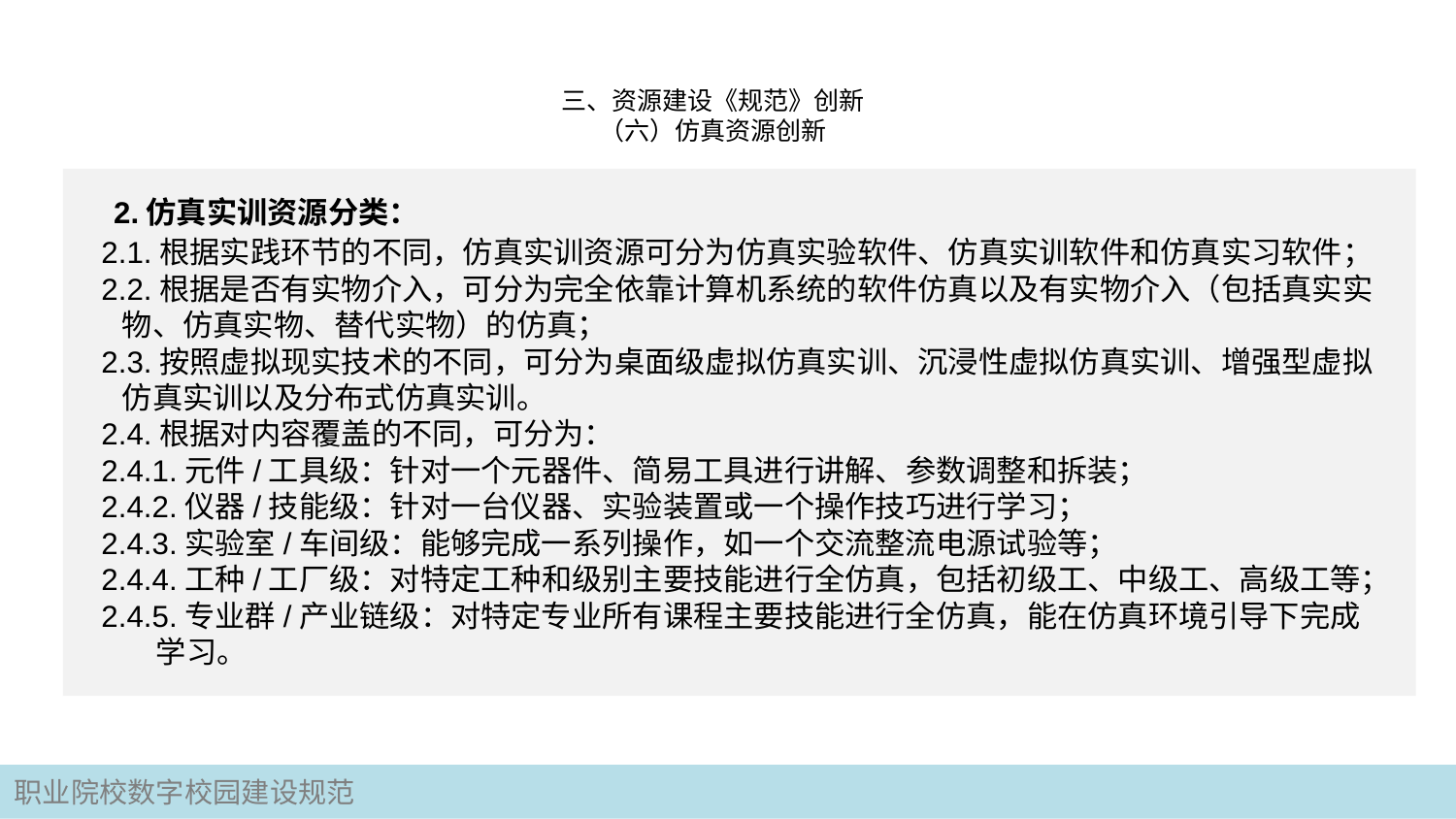

# 三、资源建设《规范》创新 （六）仿真资源创新
2.仿真实训资源分类：

    2.1.根据实践环节的不同，仿真实训资源可分为仿真实验软件、仿真实训软件和仿真实习软件；
    2.2.根据是否有实物介入，可分为完全依靠计算机系统的软件仿真以及有实物介入（包括真实实
       物、仿真实物、替代实物）的仿真；
    2.3.按照虚拟现实技术的不同，可分为桌面级虚拟仿真实训、沉浸性虚拟仿真实训、增强型虚拟
       仿真实训以及分布式仿真实训。
    2.4.根据对内容覆盖的不同，可分为：
    2.4.1.元件/工具级：针对一个元器件、简易工具进行讲解、参数调整和拆装；
    2.4.2.仪器/技能级：针对一台仪器、实验装置或一个操作技巧进行学习；
    2.4.3.实验室/车间级：能够完成一系列操作，如一个交流整流电源试验等；
    2.4.4.工种/工厂级：对特定工种和级别主要技能进行全仿真，包括初级工、中级工、高级工等；
    2.4.5.专业群/产业链级：对特定专业所有课程主要技能进行全仿真，能在仿真环境引导下完成
            学习。
职业院校数字校园建设规范